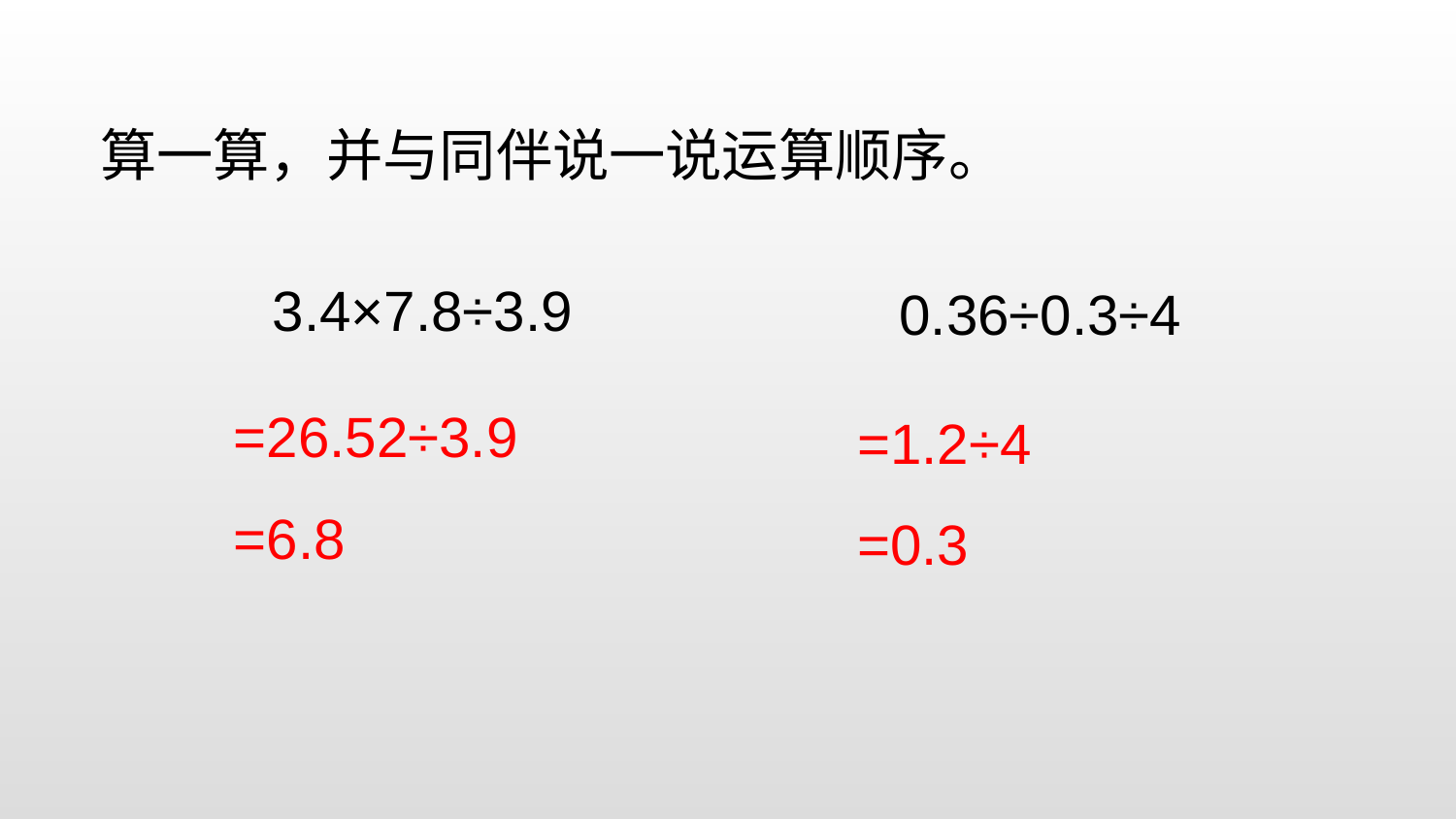

算一算，并与同伴说一说运算顺序。
3.4×7.8÷3.9
0.36÷0.3÷4
=26.52÷3.9
=6.8
=1.2÷4
=0.3